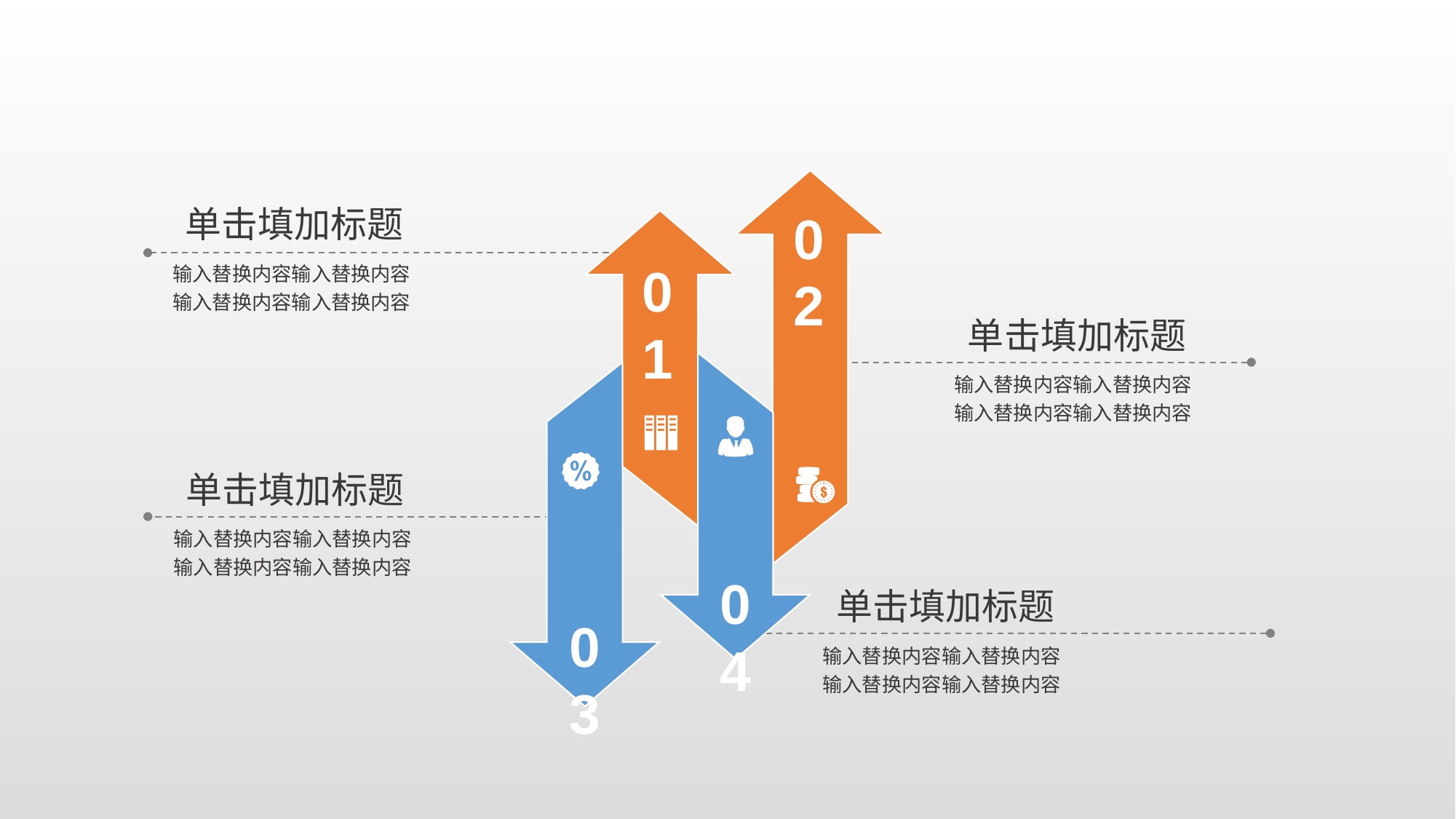

02

01

04

03

单击填加标题
输入替换内容输入替换内容
输入替换内容输入替换内容
单击填加标题
输入替换内容输入替换内容
输入替换内容输入替换内容
单击填加标题
输入替换内容输入替换内容
输入替换内容输入替换内容
单击填加标题
输入替换内容输入替换内容
输入替换内容输入替换内容